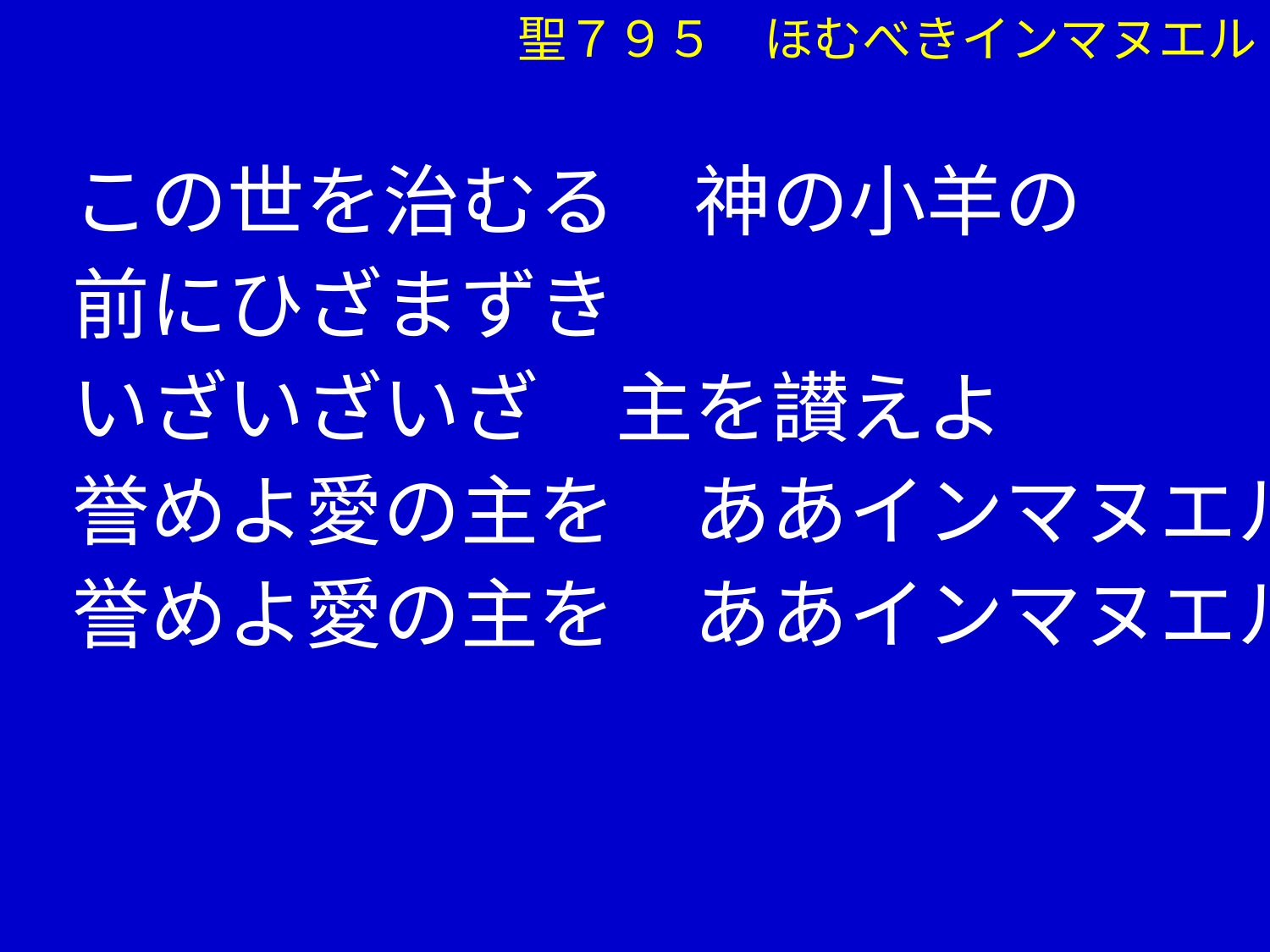

聖７９５　ほむべきインマヌエル

　 この世を治むる　神の小羊の
　 前にひざまずき
　 いざいざいざ　主を讃えよ
　 誉めよ愛の主を　ああインマヌエル
　 誉めよ愛の主を　ああインマヌエル